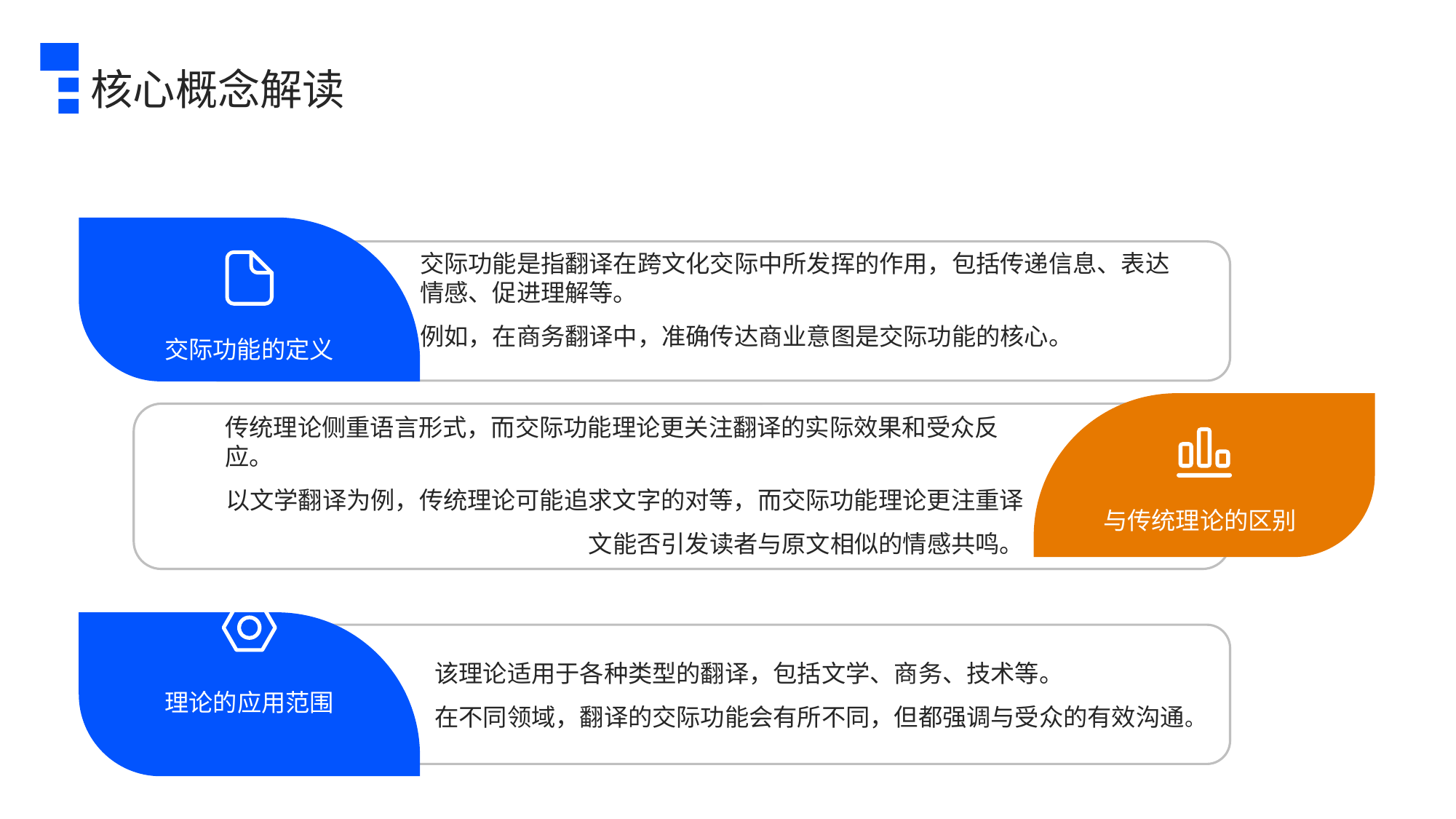

核心概念解读

交际功能是指翻译在跨文化交际中所发挥的作用，包括传递信息、表达情感、促进理解等。
例如，在商务翻译中，准确传达商业意图是交际功能的核心。

交际功能的定义

传统理论侧重语言形式，而交际功能理论更关注翻译的实际效果和受众反应。
以文学翻译为例，传统理论可能追求文字的对等，而交际功能理论更注重译文能否引发读者与原文相似的情感共鸣。
与传统理论的区别

该理论适用于各种类型的翻译，包括文学、商务、技术等。
在不同领域，翻译的交际功能会有所不同，但都强调与受众的有效沟通。
理论的应用范围